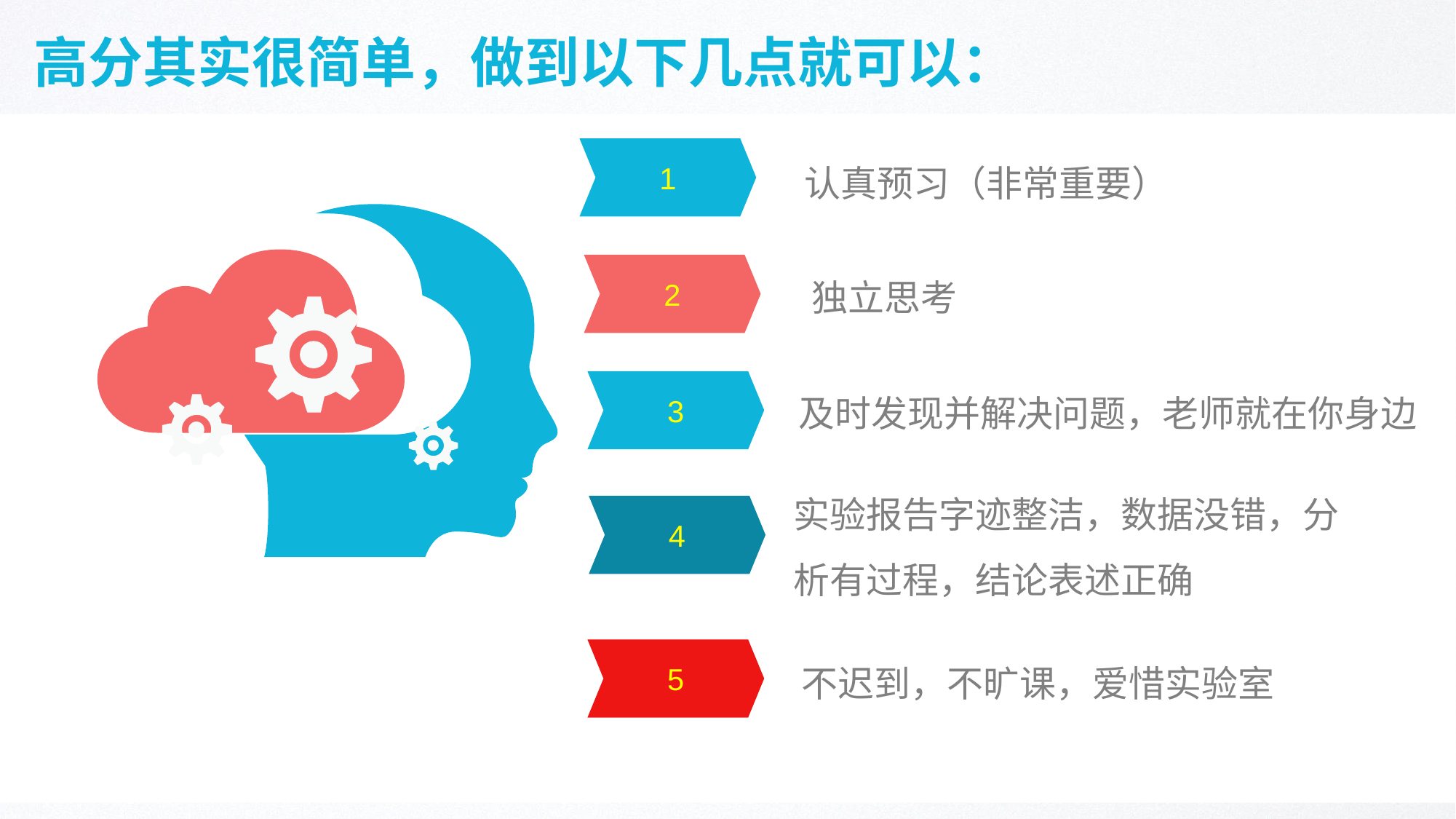

# 高分其实很简单，做到以下几点就可以：
认真预习（非常重要）
1

独立思考

2

及时发现并解决问题，老师就在你身边
3

实验报告字迹整洁，数据没错，分析有过程，结论表述正确
4
不迟到，不旷课，爱惜实验室
5